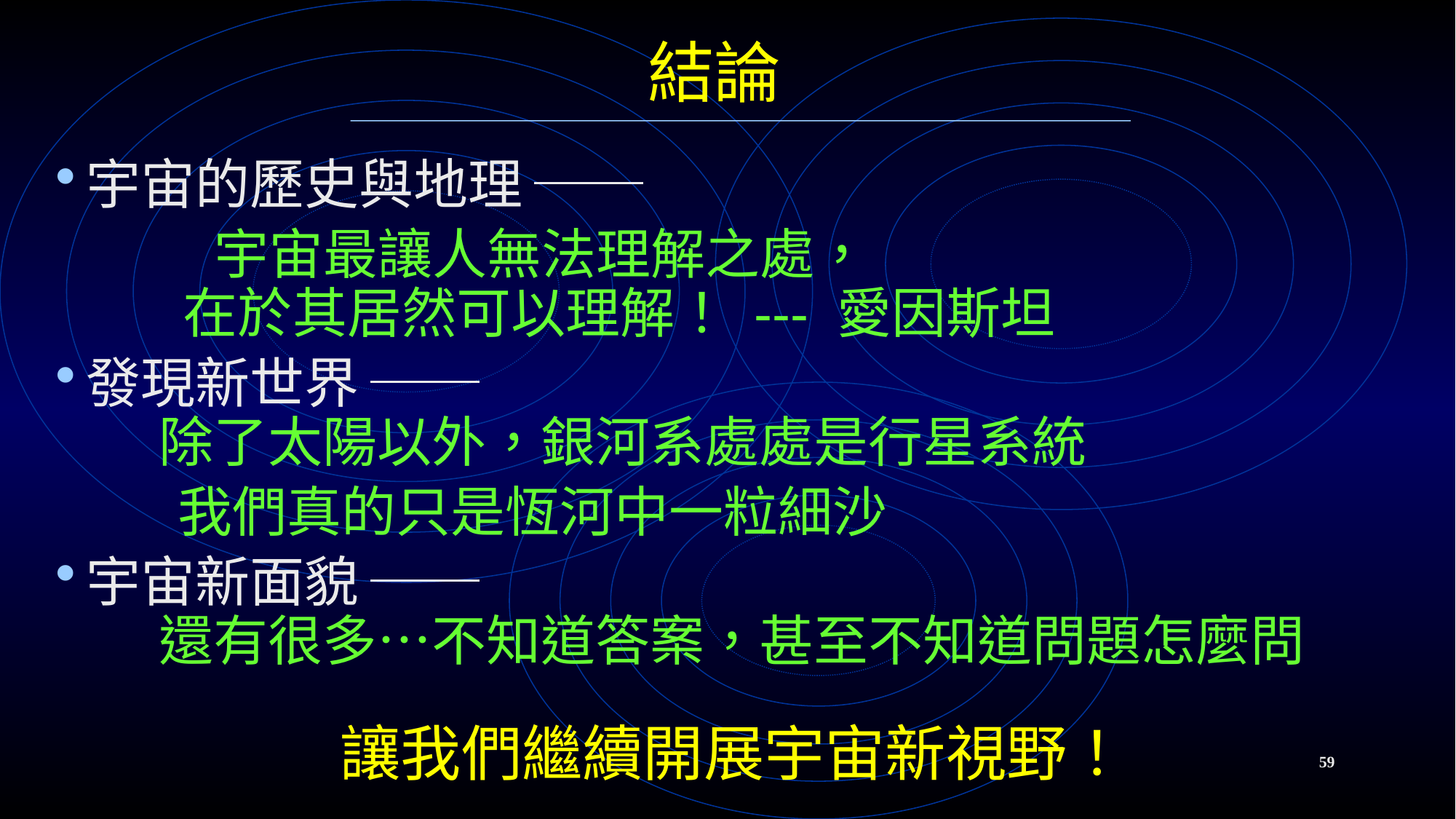

# 結論
宇宙的歷史與地理 ──
            宇宙最讓人無法理解之處，
        在於其居然可以理解！ --- 愛因斯坦
發現新世界 ──
      除了太陽以外，銀河系處處是行星系統
         我們真的只是恆河中一粒細沙
宇宙新面貌 ──
      還有很多…不知道答案，甚至不知道問題怎麼問
讓我們繼續開展宇宙新視野！
59